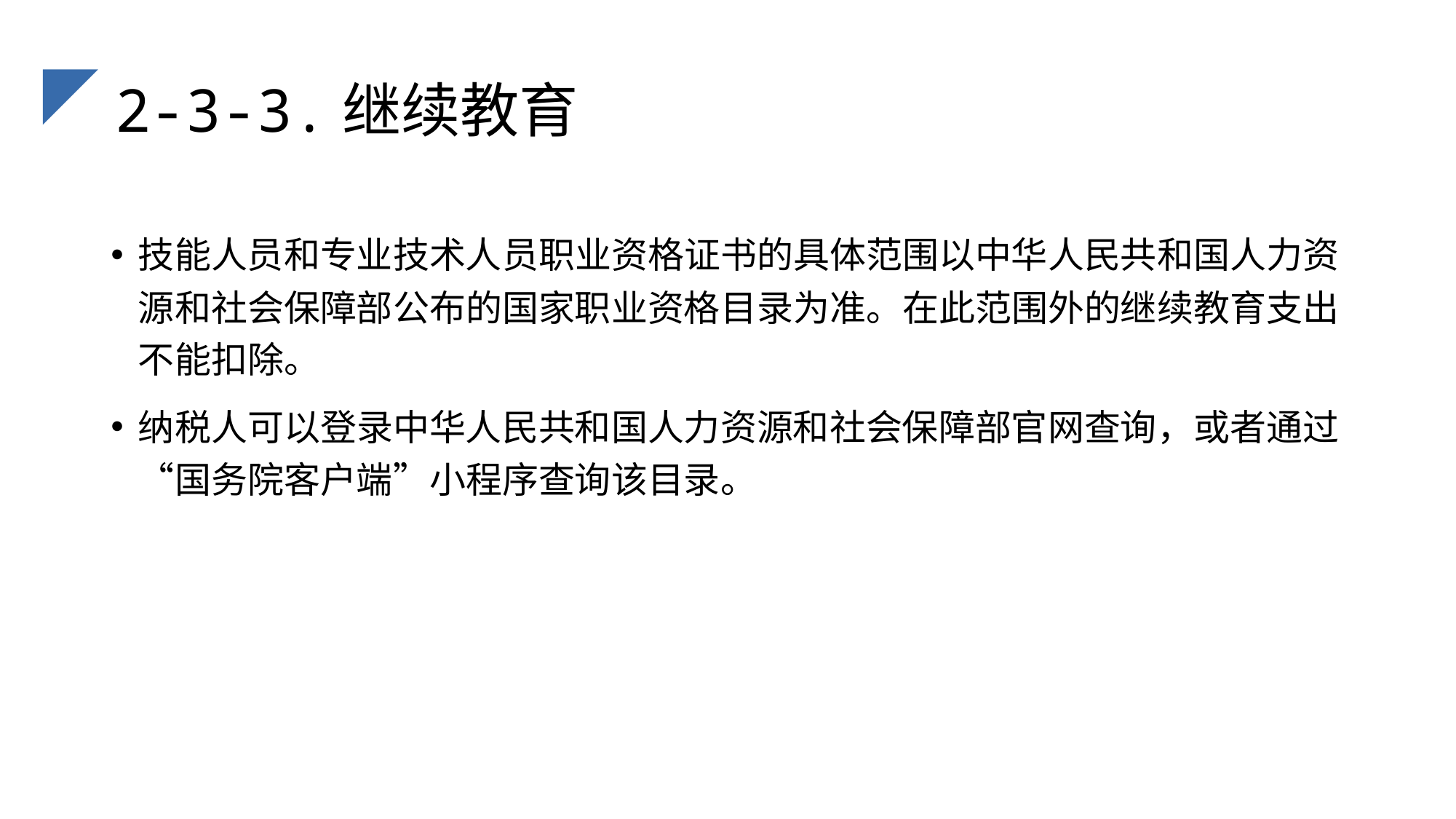

# 2-3-3.继续教育
技能人员和专业技术人员职业资格证书的具体范围以中华人民共和国人力资源和社会保障部公布的国家职业资格目录为准。在此范围外的继续教育支出不能扣除。
纳税人可以登录中华人民共和国人力资源和社会保障部官网查询，或者通过“国务院客户端”小程序查询该目录。